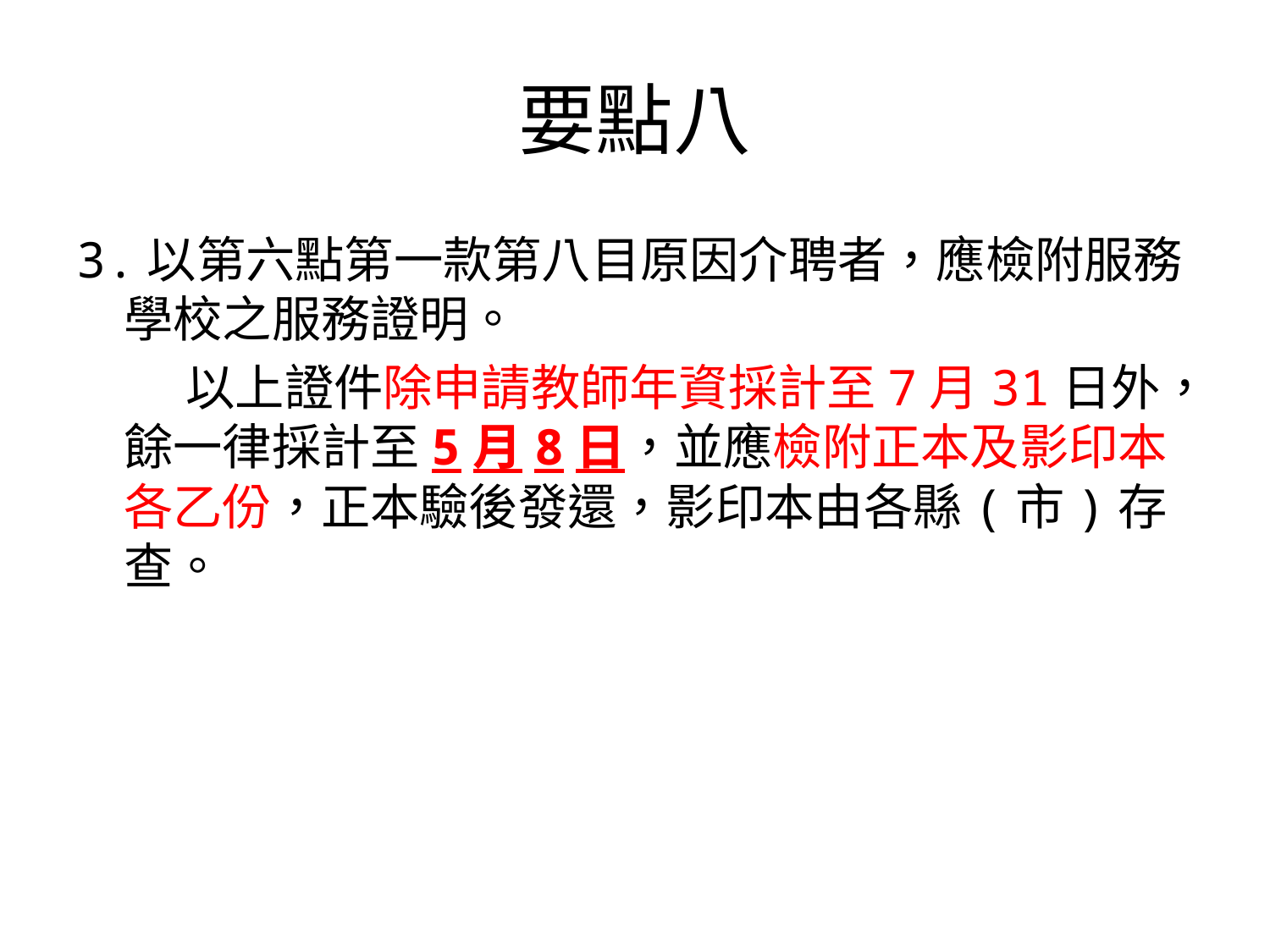

# 要點八
3.以第六點第一款第八目原因介聘者，應檢附服務學校之服務證明。
　　 以上證件除申請教師年資採計至7月31日外，餘一律採計至5月8日，並應檢附正本及影印本各乙份，正本驗後發還，影印本由各縣(市)存查。